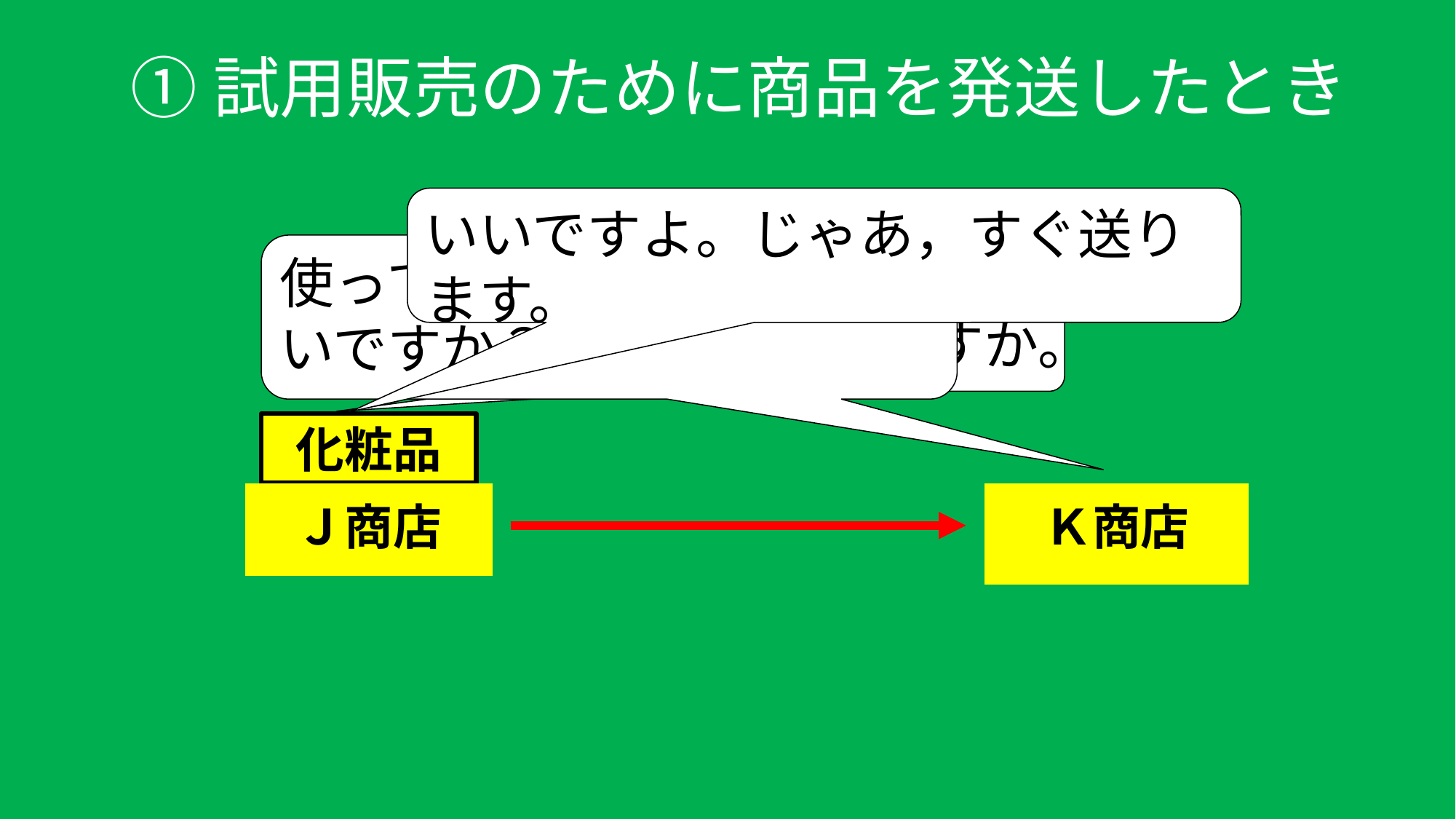

①試用販売のために商品を発送したとき
いいですよ。じゃあ，すぐ送ります。

使ってみてから決めてもいいですか？

当社の化粧品いかがですか。

化粧品
Ｊ商店
Ｋ商店